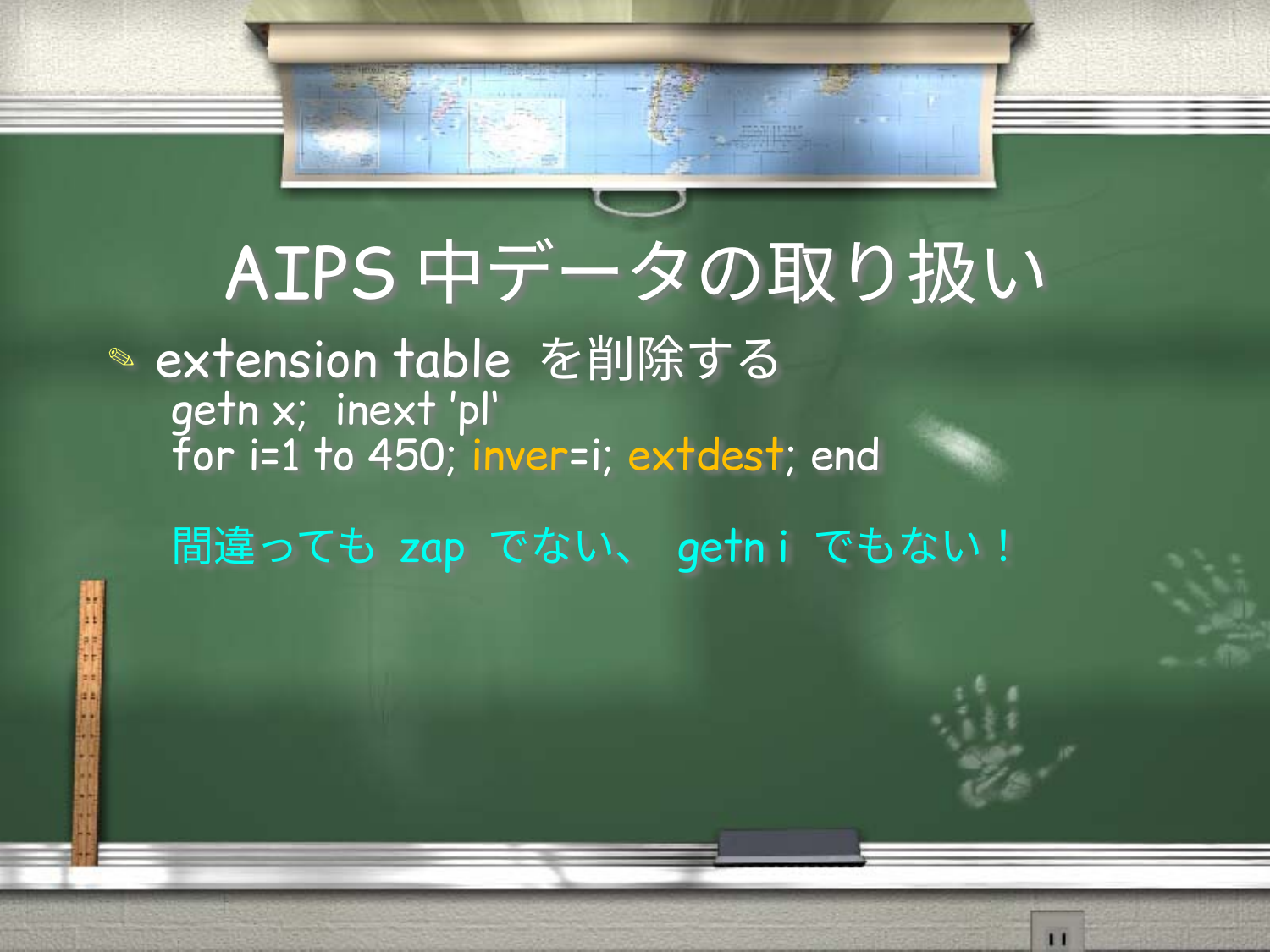

# AIPS中データの取り扱い
extension table を削除する
getn x;  inext ’pl‘
for i=1 to 450; inver=i; extdest; end

間違っても zap でない、 getn i でもない！